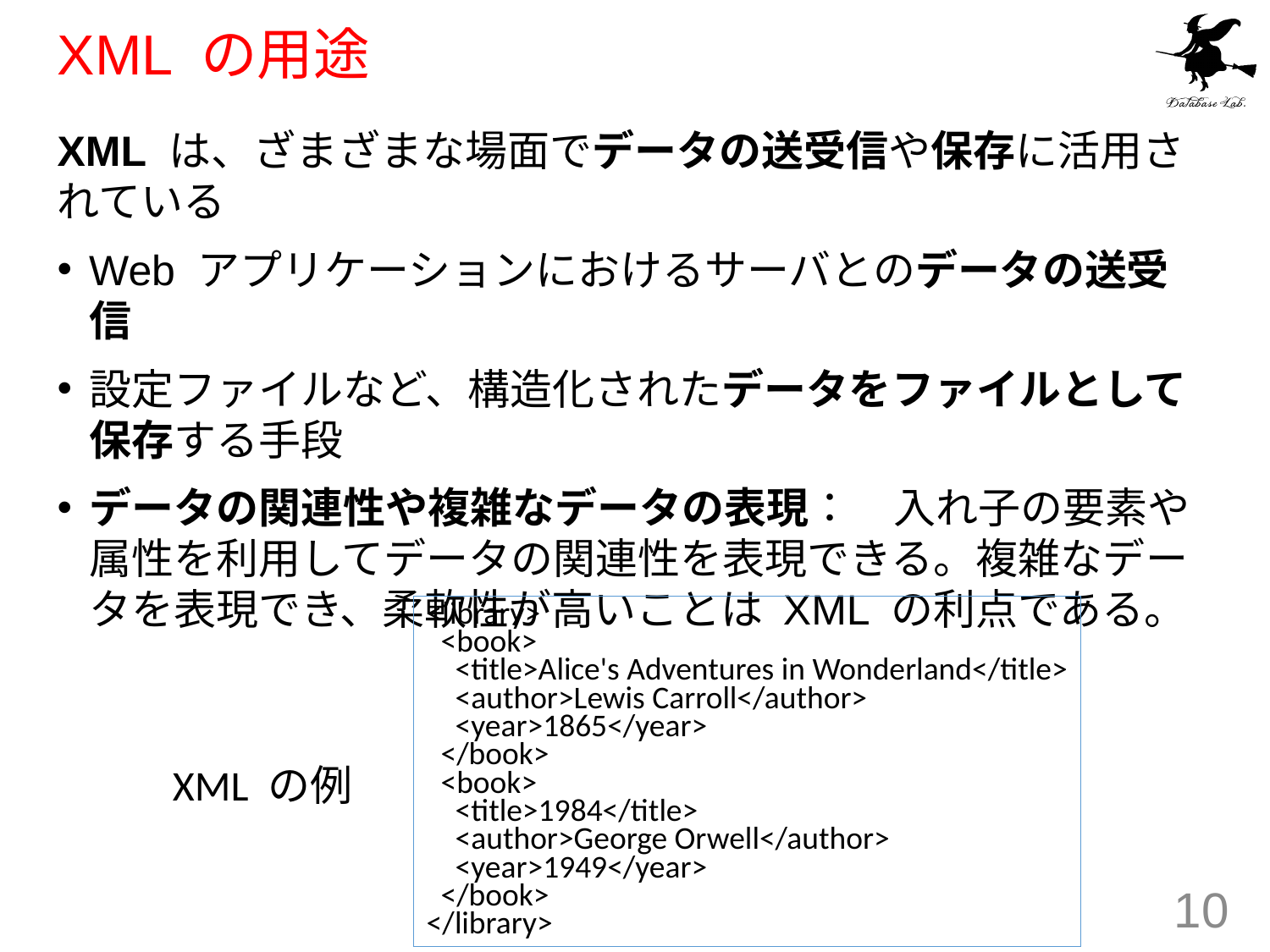

# XML の用途
XML は、ざまざまな場面でデータの送受信や保存に活用されている
Web アプリケーションにおけるサーバとのデータの送受信
設定ファイルなど、構造化されたデータをファイルとして保存する手段
データの関連性や複雑なデータの表現：　入れ子の要素や属性を利用してデータの関連性を表現できる。複雑なデータを表現でき、柔軟性が高いことは XML の利点である。
<library>
  <book>
    <title>Alice's Adventures in Wonderland</title>
    <author>Lewis Carroll</author>
    <year>1865</year>
  </book>
  <book>
    <title>1984</title>
    <author>George Orwell</author>
    <year>1949</year>
  </book>
</library>
XML の例
10